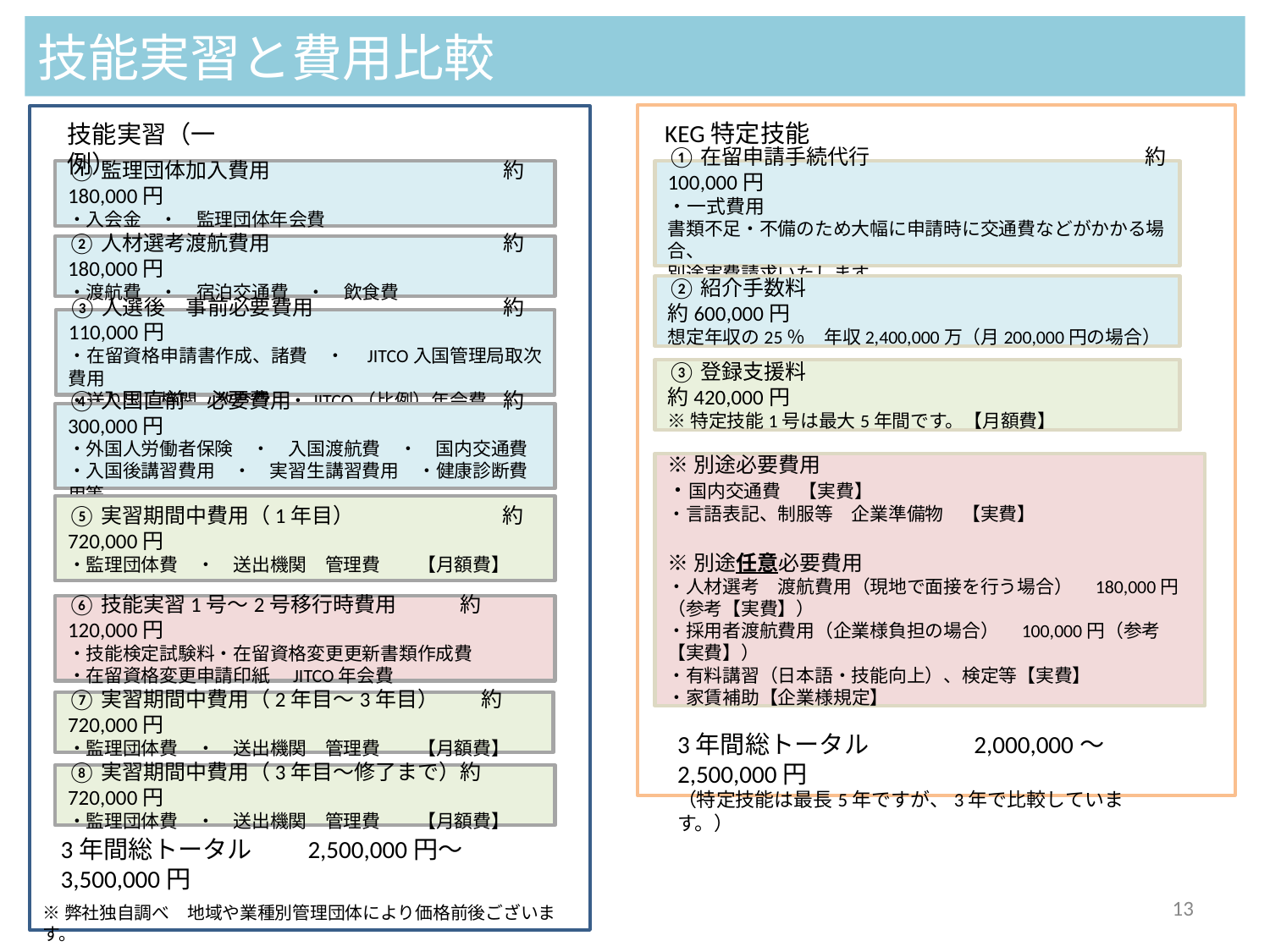

# 技能実習と費用比較

KEG特定技能
技能実習（一例）
①監理団体加入費用　　　　　　　　　　　約180,000円
・入会金　・　監理団体年会費
①在留申請手続代行　　　　　　　　　　　　　約100,000円
・一式費用
書類不足・不備のため大幅に申請時に交通費などがかかる場合、
別途実費請求いたします。
②人材選考渡航費用　　　　　　　　　　　約180,000円
・渡航費　・　宿泊交通費　・　飲食費
②紹介手数料　　　　　　　　　　　　　　　　　約600,000円
想定年収の25％　年収2,400,000万（月200,000円の場合）
③人選後　事前必要費用　　　　　　　　　約110,000円
・在留資格申請書作成、諸費　・　JITCO入国管理局取次費用
・送り出し機関　教育費　・JITCO（比例）年会費
③登録支援料　　　　　　　　　　　　　　　　　約420,000円
※特定技能1号は最大5年間です。【月額費】
④入国直前　必要費用　　　　　　　　　　約300,000円
・外国人労働者保険　・　入国渡航費　・　国内交通費
・入国後講習費用　・　実習生講習費用　・健康診断費用等
※別途必要費用
・国内交通費　【実費】
・言語表記、制服等　企業準備物　【実費】

※別途任意必要費用
・人材選考　渡航費用（現地で面接を行う場合）　180,000円（参考【実費】）
・採用者渡航費用（企業様負担の場合）　100,000円（参考【実費】）
・有料講習（日本語・技能向上）、検定等【実費】
・家賃補助【企業様規定】
⑤実習期間中費用（1年目）　　　　　　　約720,000円
・監理団体費　・　送出機関　管理費　　【月額費】
⑥技能実習1号～2号移行時費用　　　約120,000円
・技能検定試験料・在留資格変更更新書類作成費
・在留資格変更申請印紙　JITCO年会費
⑦実習期間中費用（2年目～3年目）　　約720,000円
・監理団体費　・　送出機関　管理費　　【月額費】
3年間総トータル　　　　2,000,000～2,500,000円
（特定技能は最長5年ですが、3年で比較しています。）
⑧実習期間中費用（3年目～修了まで）約720,000円
・監理団体費　・　送出機関　管理費　　【月額費】
3年間総トータル　　2,500,000円～3,500,000円
13
※弊社独自調べ　地域や業種別管理団体により価格前後ございます。